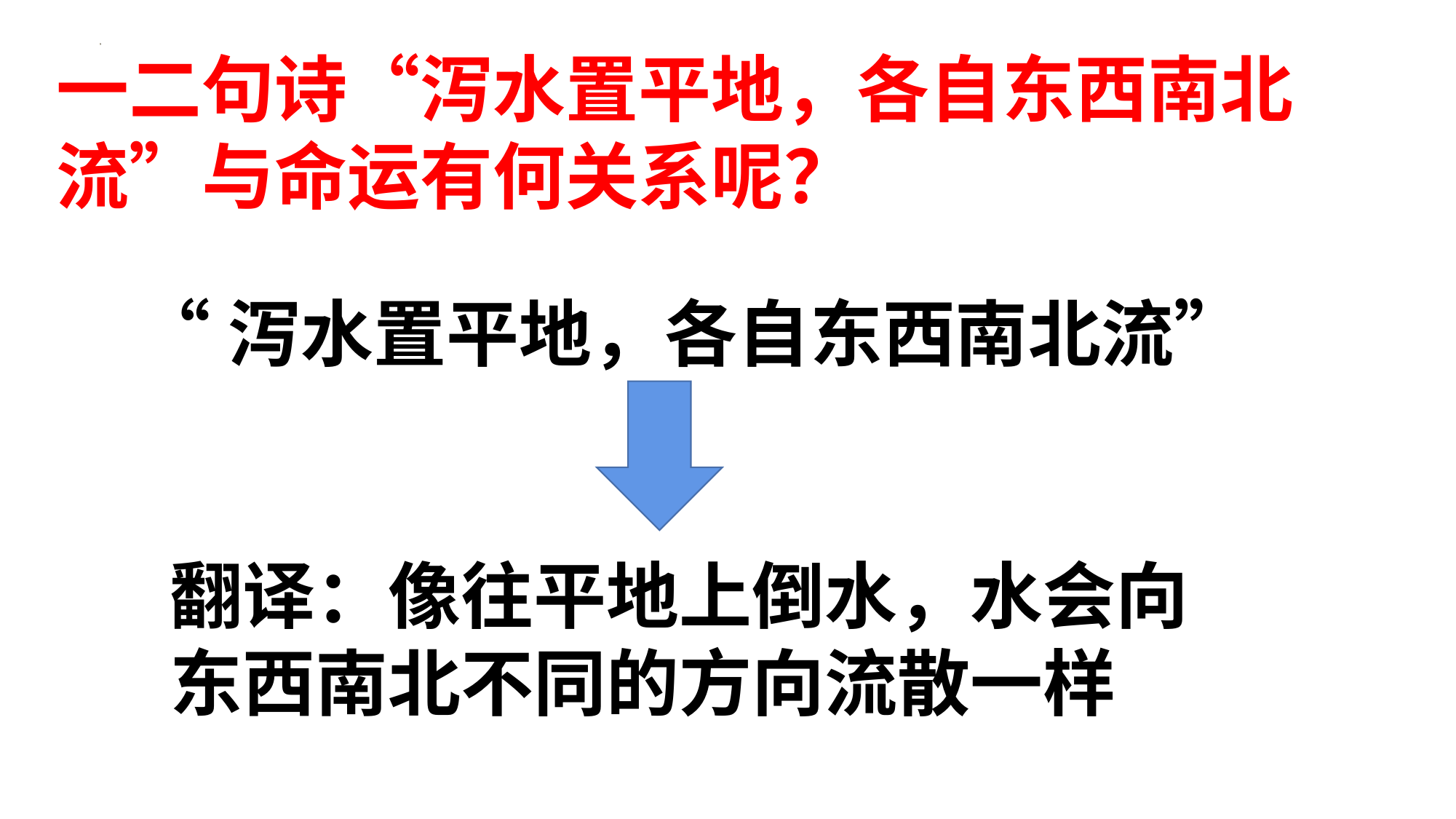

一二句诗“泻水置平地，各自东西南北流”与命运有何关系呢？
“泻水置平地，各自东西南北流”

翻译：像往平地上倒水，水会向东西南北不同的方向流散一样